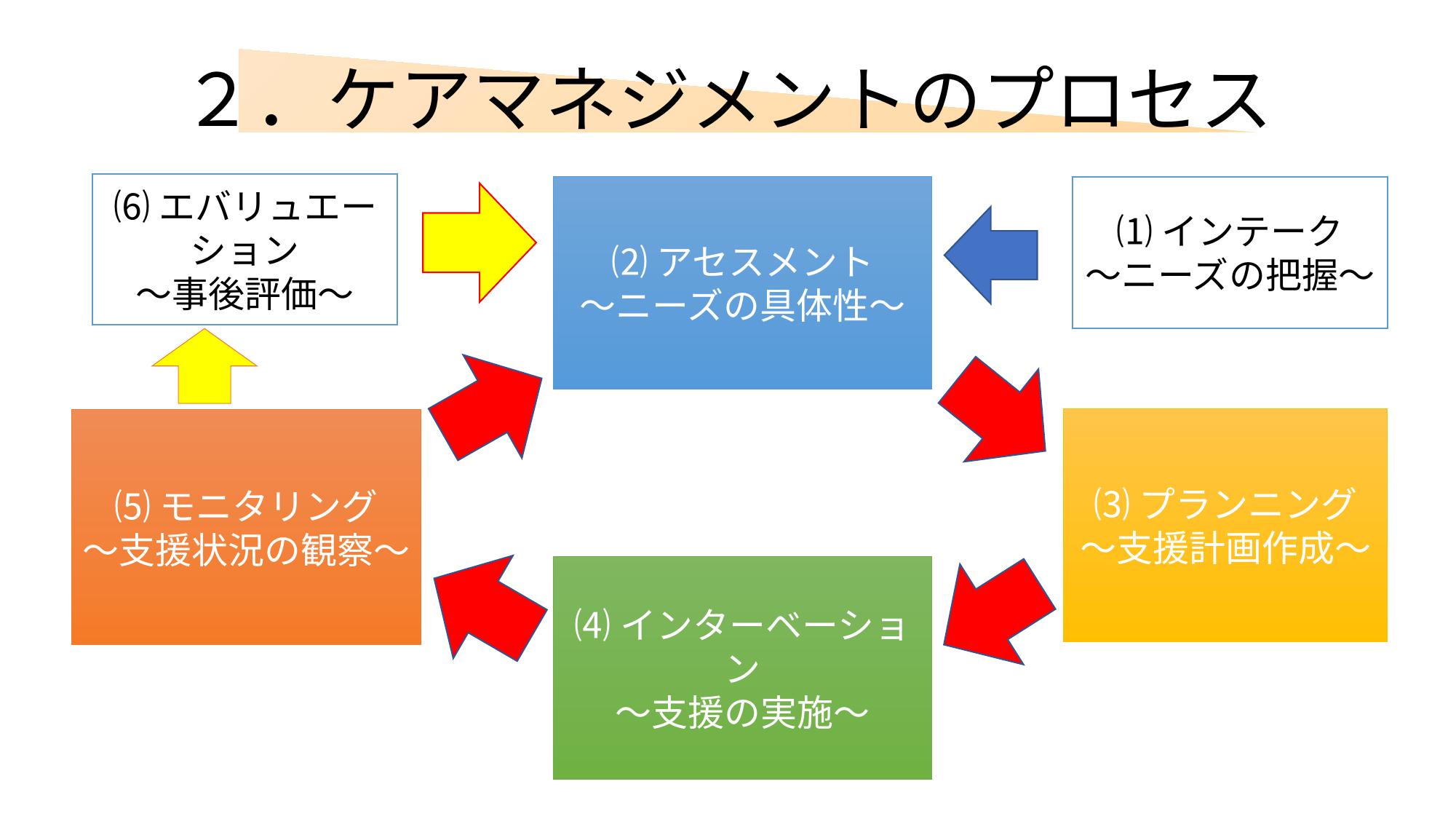

# ２．ケアマネジメントのプロセス
⑹エバリュエーション
～事後評価～
⑵アセスメント
～ニーズの具体性～
⑴インテーク
～ニーズの把握～

⑶プランニング
～支援計画作成～
⑸モニタリング
～支援状況の観察～

⑷インターベーション
～支援の実施～